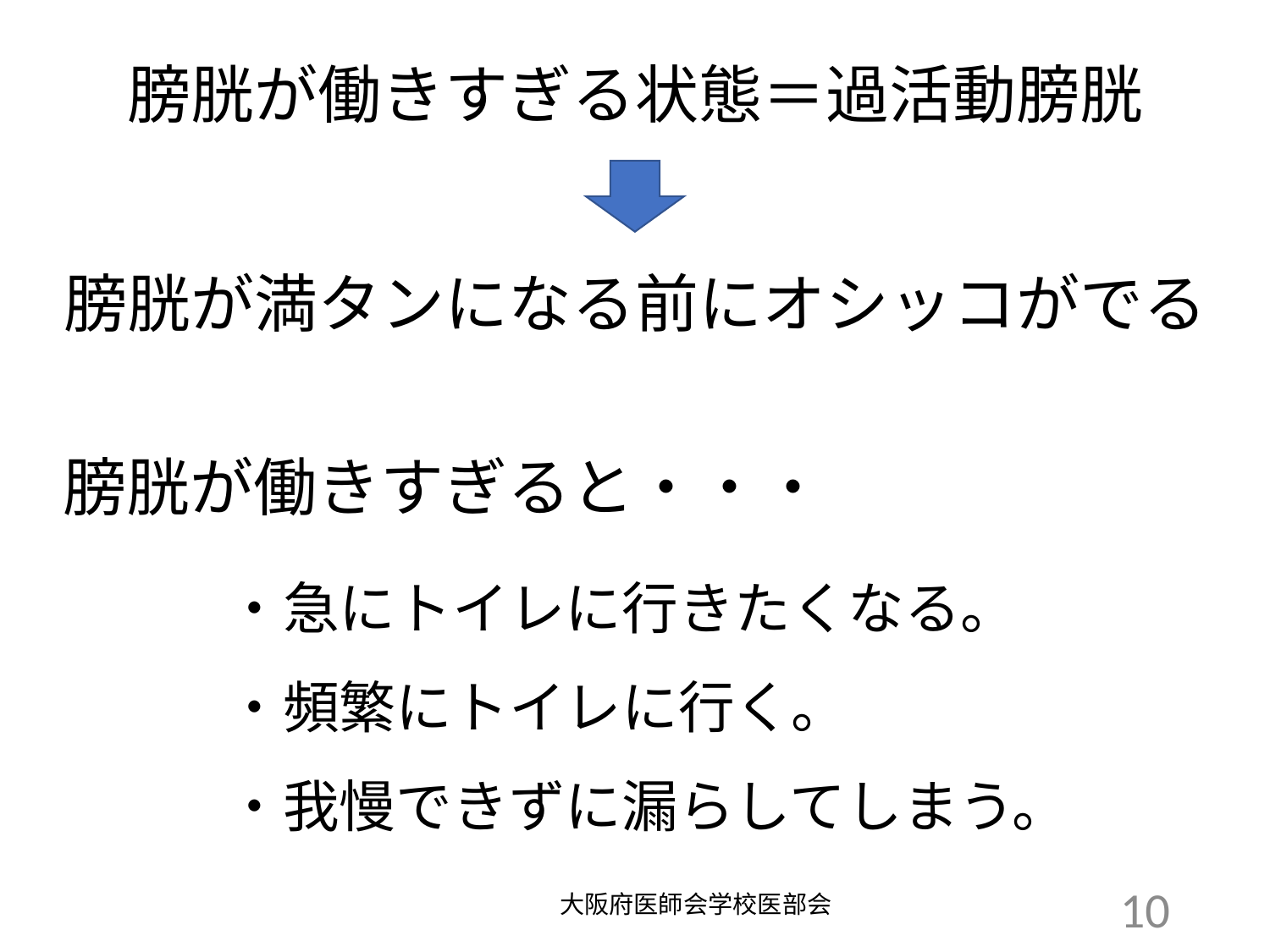

膀胱が働きすぎる状態＝過活動膀胱

膀胱が満タンになる前にオシッコがでる
膀胱が働きすぎると・・・
・急にトイレに行きたくなる。
・頻繁にトイレに行く。
・我慢できずに漏らしてしまう。
大阪府医師会学校医部会
10